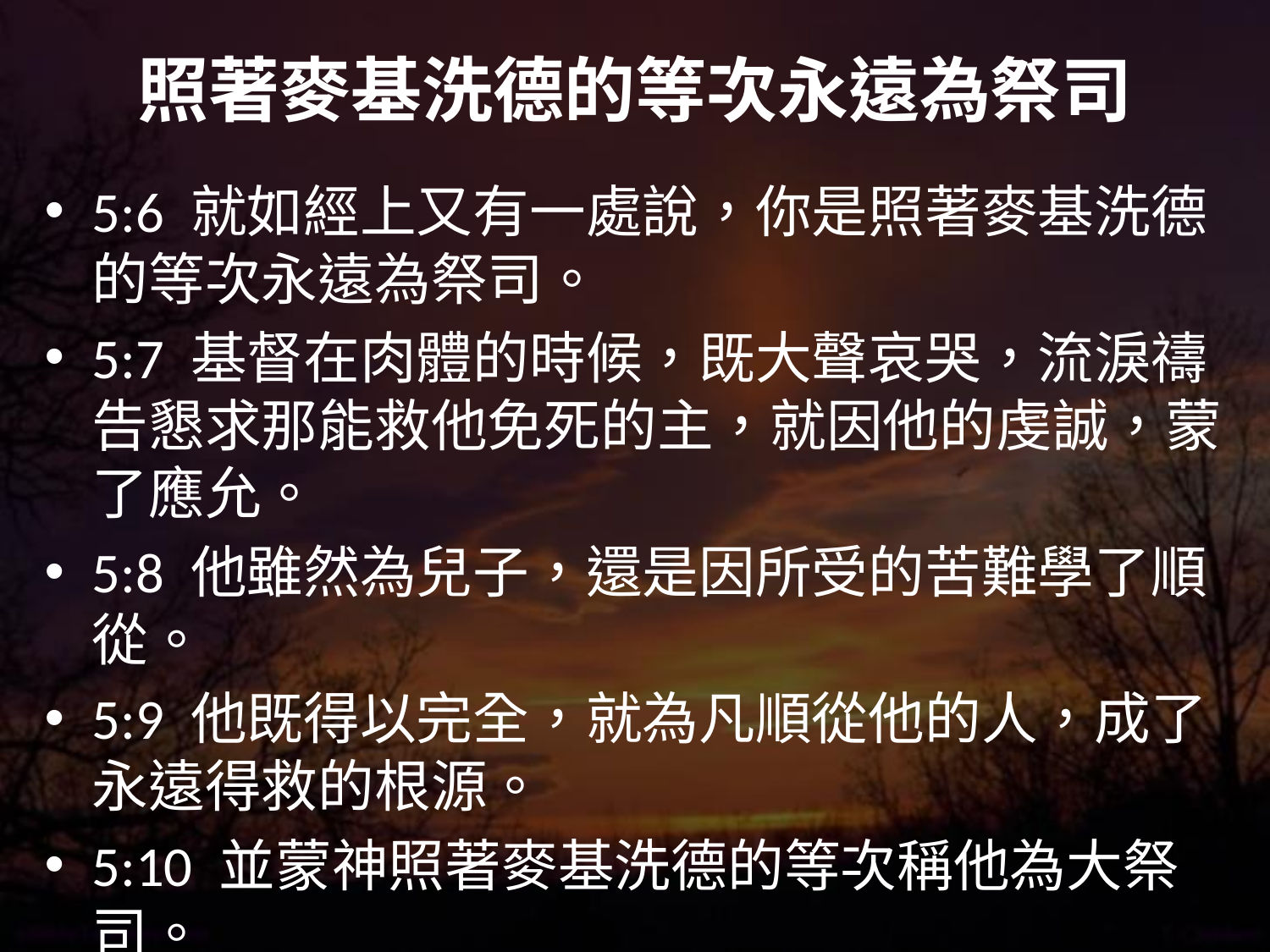

# 照著麥基洗德的等次永遠為祭司
5:6 就如經上又有一處說，你是照著麥基洗德的等次永遠為祭司。
5:7 基督在肉體的時候，既大聲哀哭，流淚禱告懇求那能救他免死的主，就因他的虔誠，蒙了應允。
5:8 他雖然為兒子，還是因所受的苦難學了順從。
5:9 他既得以完全，就為凡順從他的人，成了永遠得救的根源。
5:10 並蒙神照著麥基洗德的等次稱他為大祭司。